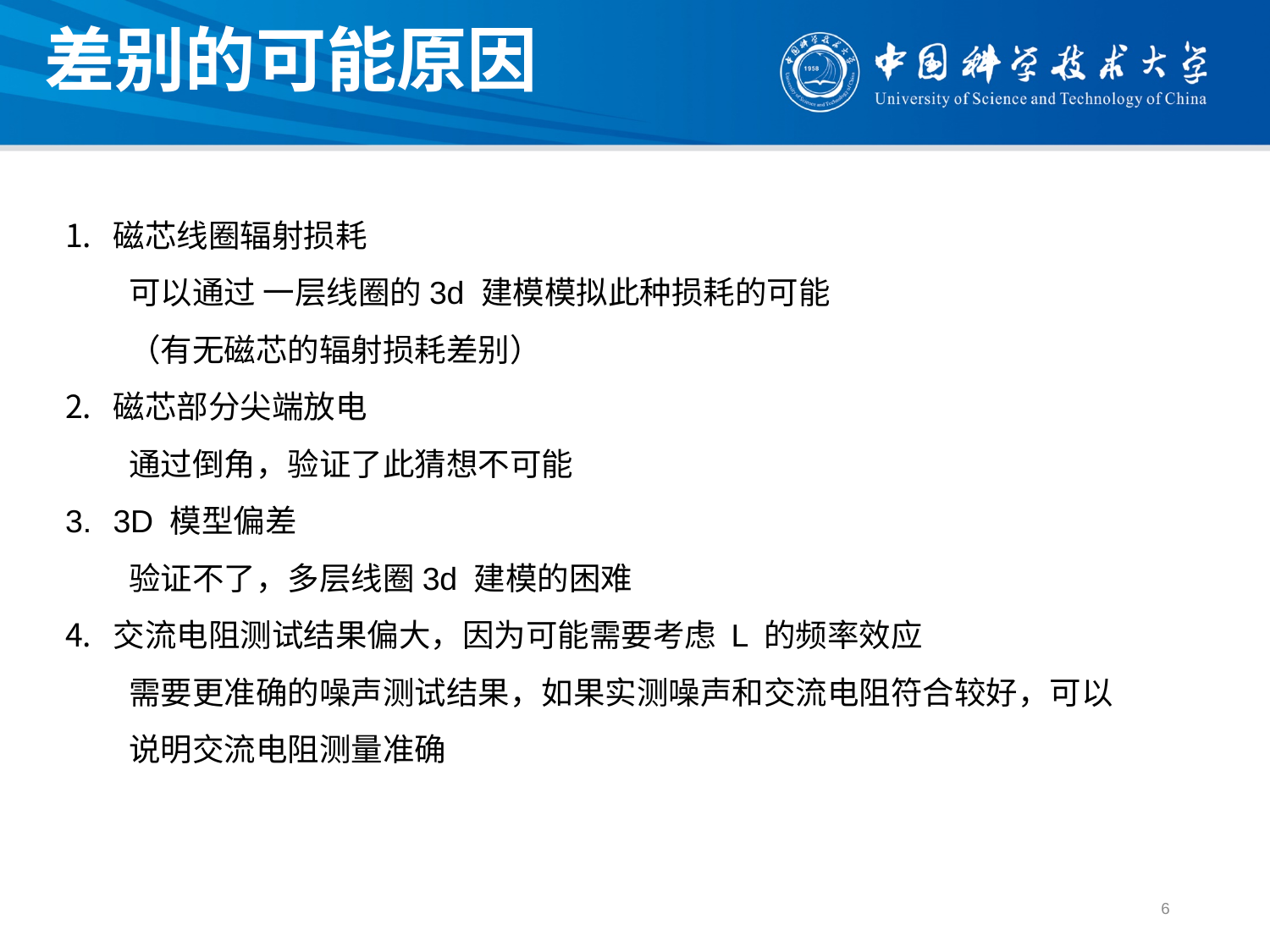

差别的可能原因
磁芯线圈辐射损耗
可以通过 一层线圈的3d 建模模拟此种损耗的可能
（有无磁芯的辐射损耗差别）
磁芯部分尖端放电
通过倒角，验证了此猜想不可能
3D 模型偏差
验证不了，多层线圈3d 建模的困难
交流电阻测试结果偏大，因为可能需要考虑 L 的频率效应
需要更准确的噪声测试结果，如果实测噪声和交流电阻符合较好，可以
说明交流电阻测量准确
6